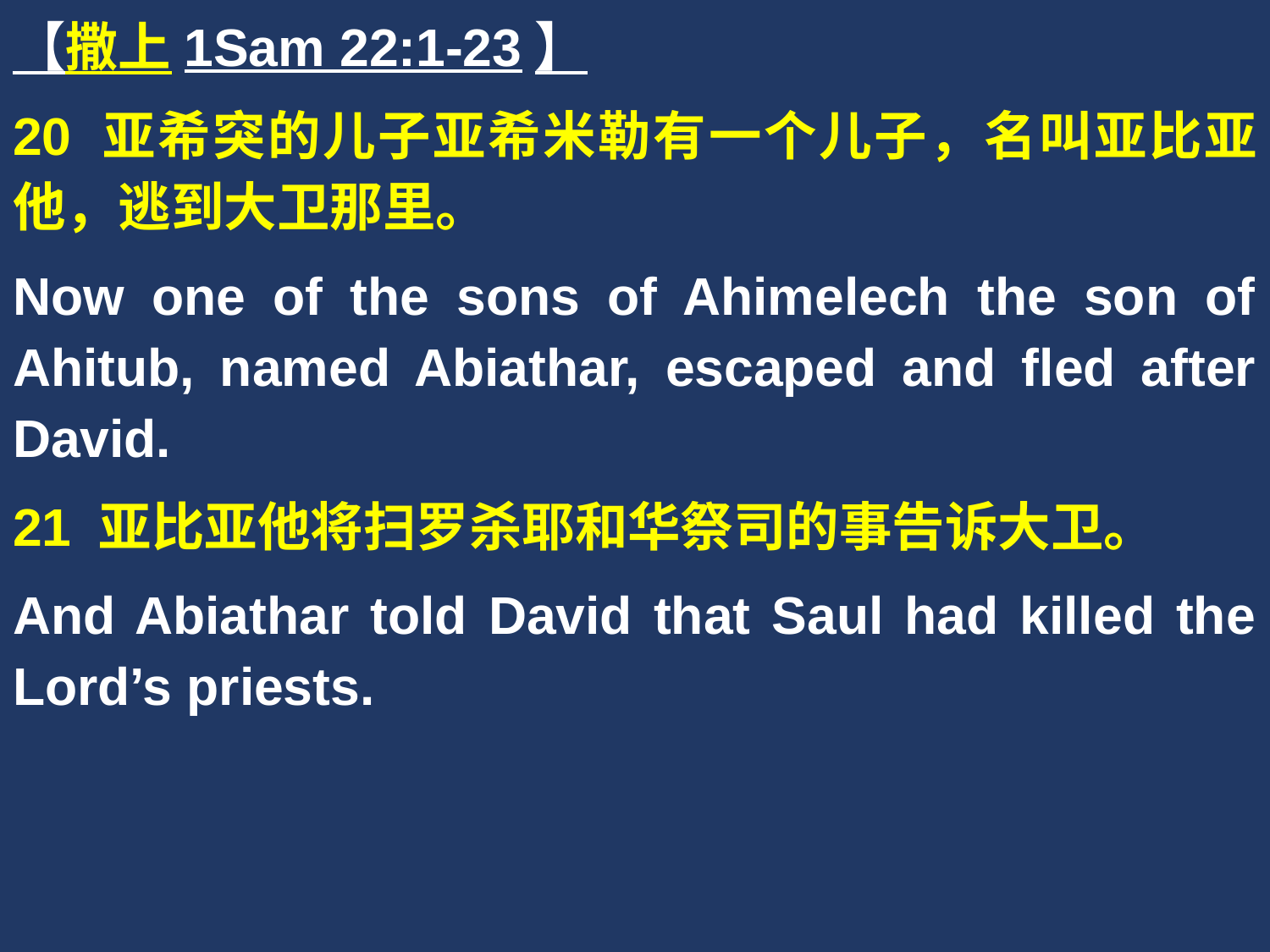

【撒上1Sam 22:1-23】
20 亚希突的儿子亚希米勒有一个儿子，名叫亚比亚他，逃到大卫那里。
Now one of the sons of Ahimelech the son of Ahitub, named Abiathar, escaped and fled after David.
21 亚比亚他将扫罗杀耶和华祭司的事告诉大卫。
And Abiathar told David that Saul had killed the Lord’s priests.